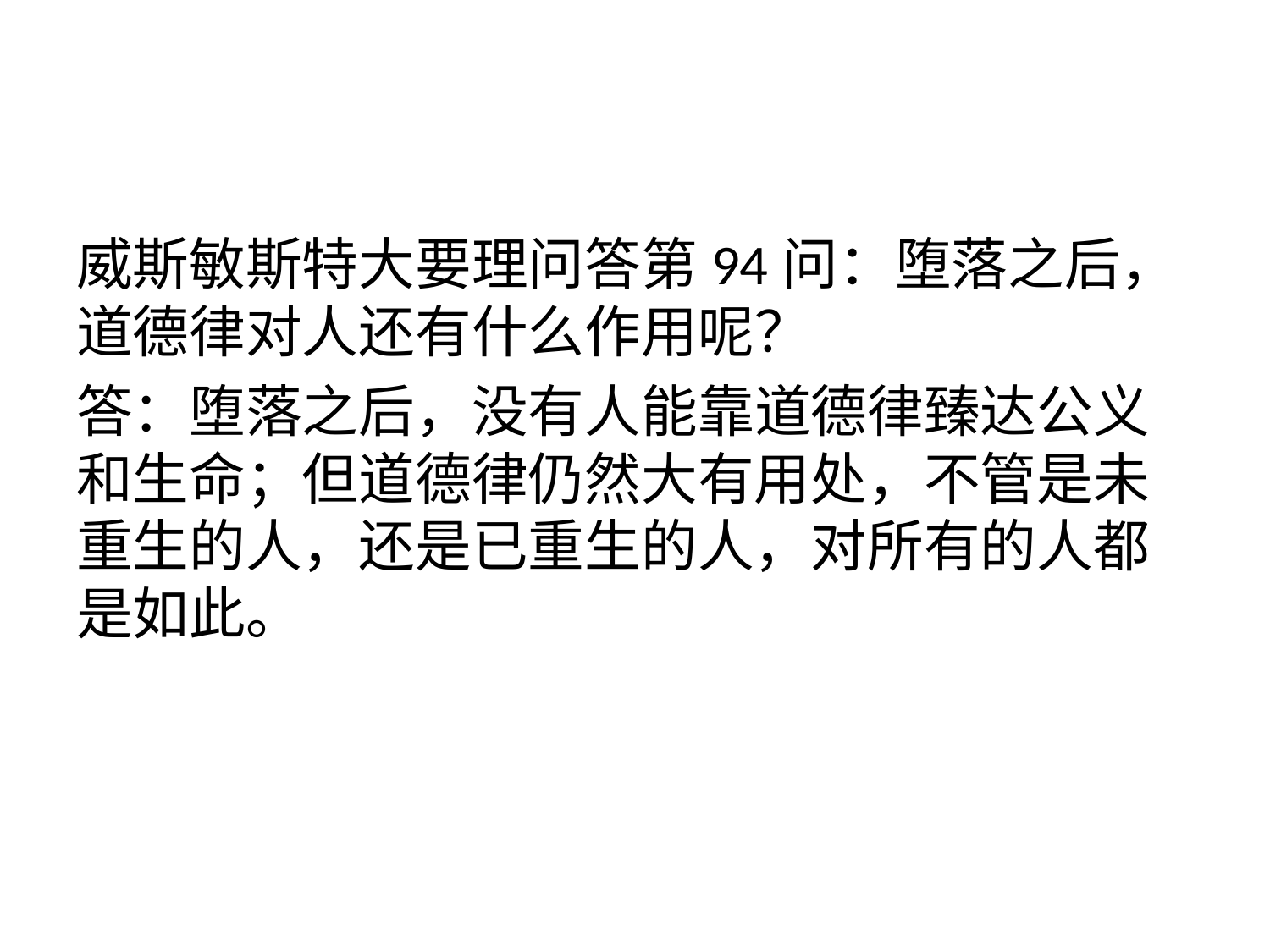

#
威斯敏斯特大要理问答第94问：堕落之后，道德律对人还有什么作用呢？
答：堕落之后，没有人能靠道德律臻达公义和生命；但道德律仍然大有用处，不管是未重生的人，还是已重生的人，对所有的人都是如此。